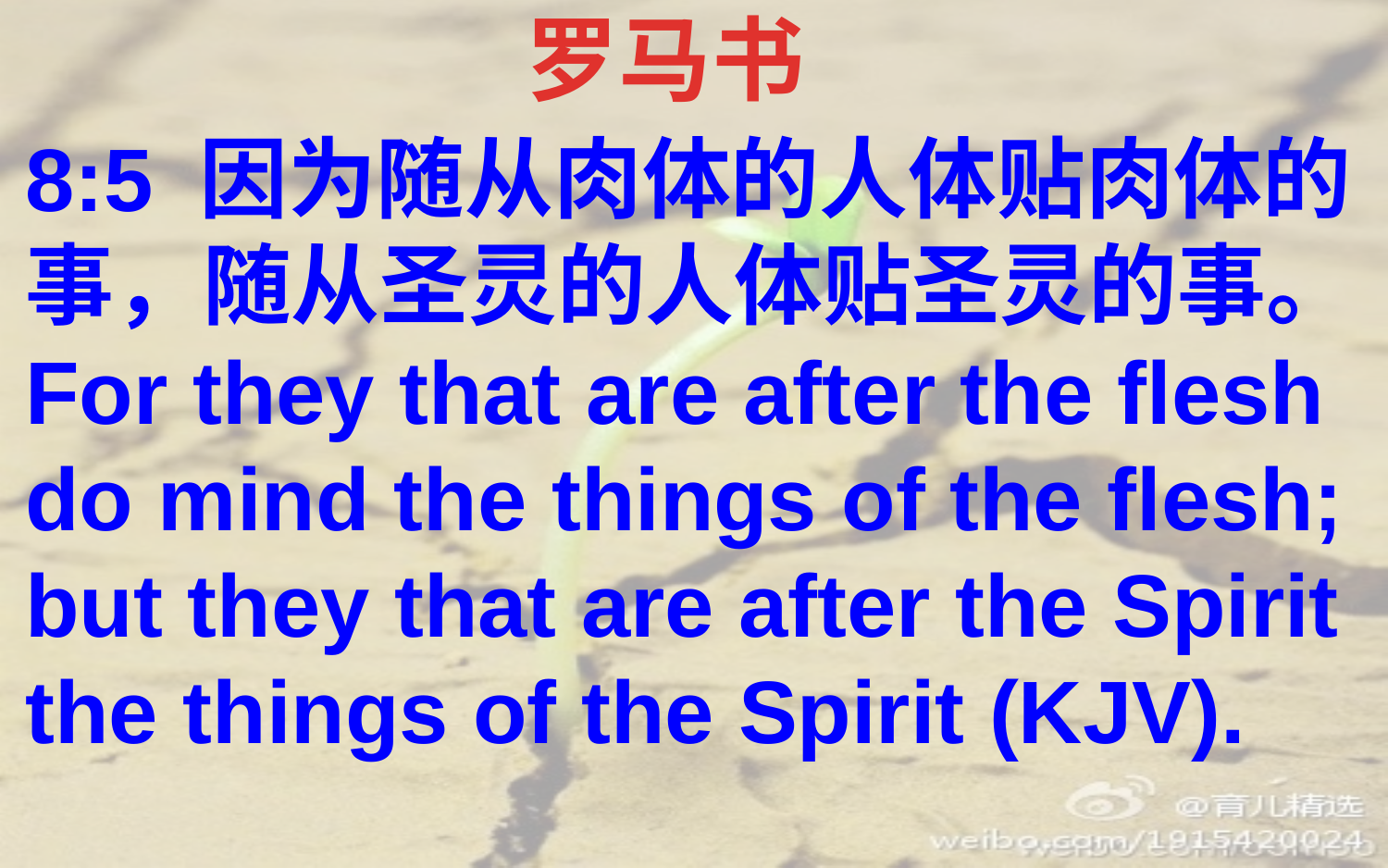

罗马书
8:5 因为随从肉体的人体贴肉体的事，随从圣灵的人体贴圣灵的事。
For they that are after the flesh do mind the things of the flesh; but they that are after the Spirit the things of the Spirit (KJV).